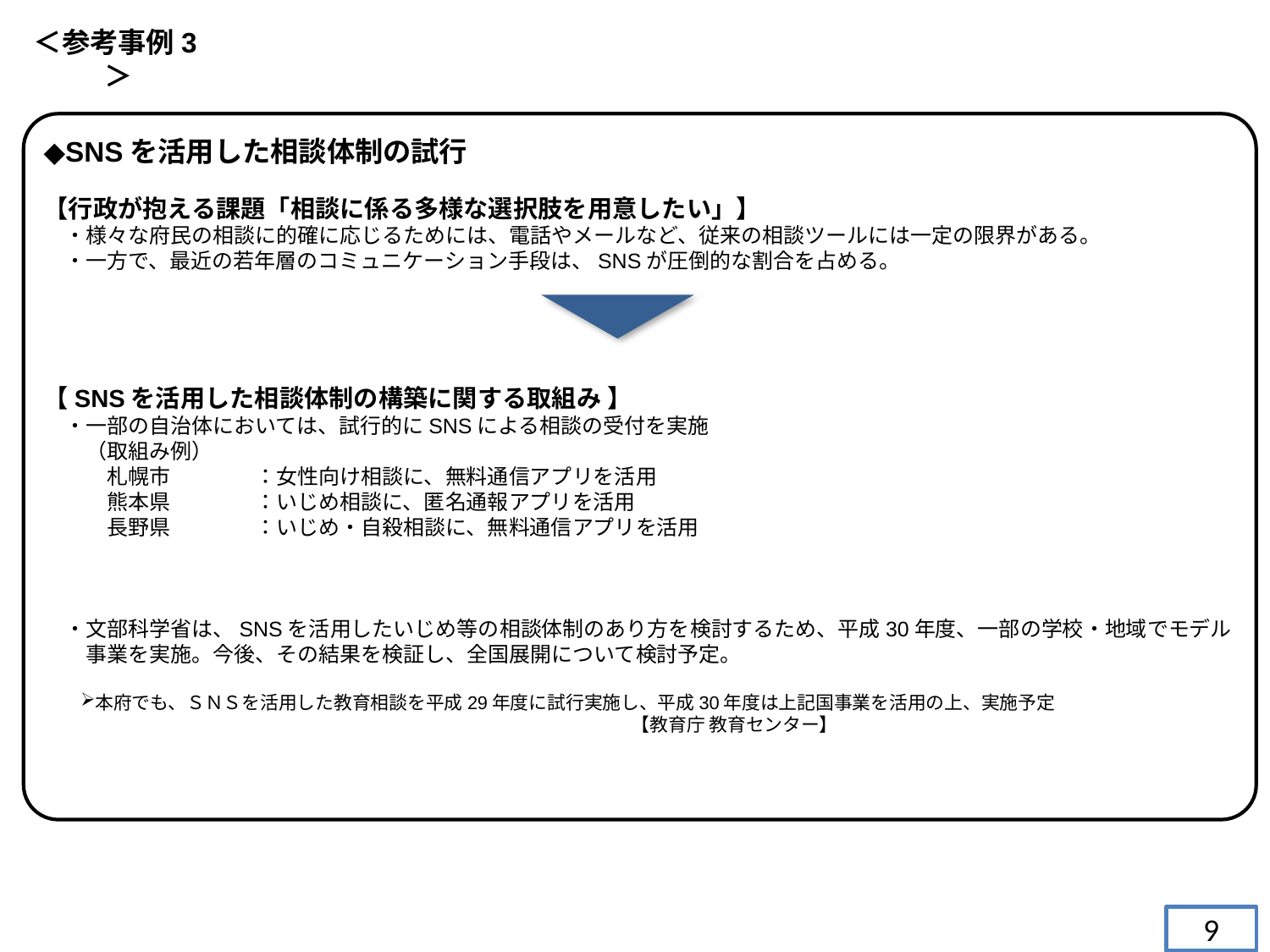

＜参考事例3＞
◆SNSを活用した相談体制の試行

【行政が抱える課題「相談に係る多様な選択肢を用意したい」】
　・様々な府民の相談に的確に応じるためには、電話やメールなど、従来の相談ツールには一定の限界がある。
　・一方で、最近の若年層のコミュニケーション手段は、SNSが圧倒的な割合を占める。

【SNSを活用した相談体制の構築に関する取組み 】
　・一部の自治体においては、試行的にSNSによる相談の受付を実施
　　（取組み例）
　　　札幌市　　　　：女性向け相談に、無料通信アプリを活用
　　　熊本県　　　　：いじめ相談に、匿名通報アプリを活用
　　　長野県　　　　：いじめ・自殺相談に、無料通信アプリを活用

　・文部科学省は、SNSを活用したいじめ等の相談体制のあり方を検討するため、平成30年度、一部の学校・地域でモデル
　　事業を実施。今後、その結果を検証し、全国展開について検討予定。

本府でも、ＳＮＳを活用した教育相談を平成29年度に試行実施し、平成30年度は上記国事業を活用の上、実施予定
                                                                                                                                        【教育庁 教育センター】

9